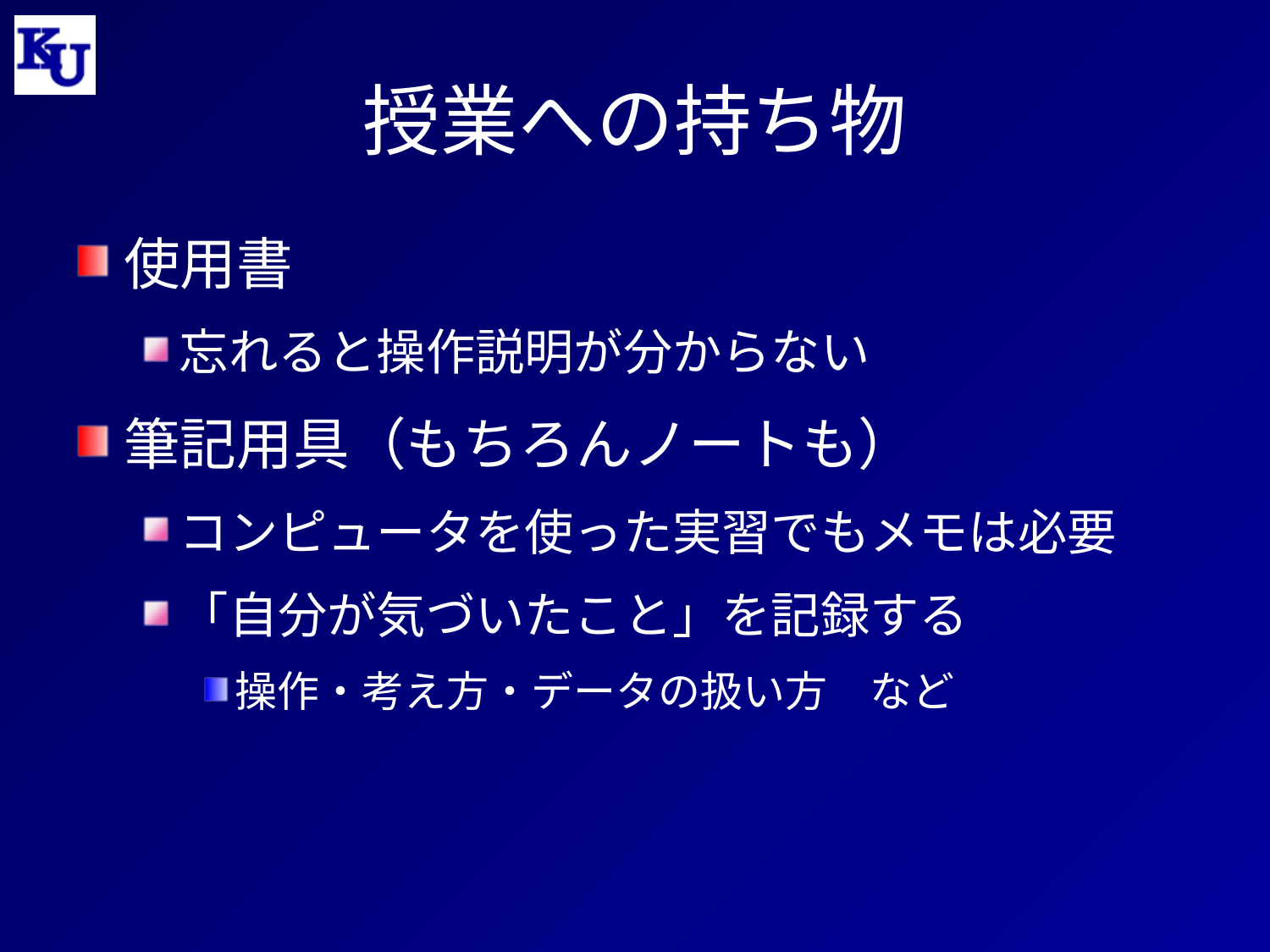

# 授業への持ち物
使用書
忘れると操作説明が分からない
筆記用具（もちろんノートも）
コンピュータを使った実習でもメモは必要
「自分が気づいたこと」を記録する
操作・考え方・データの扱い方　など